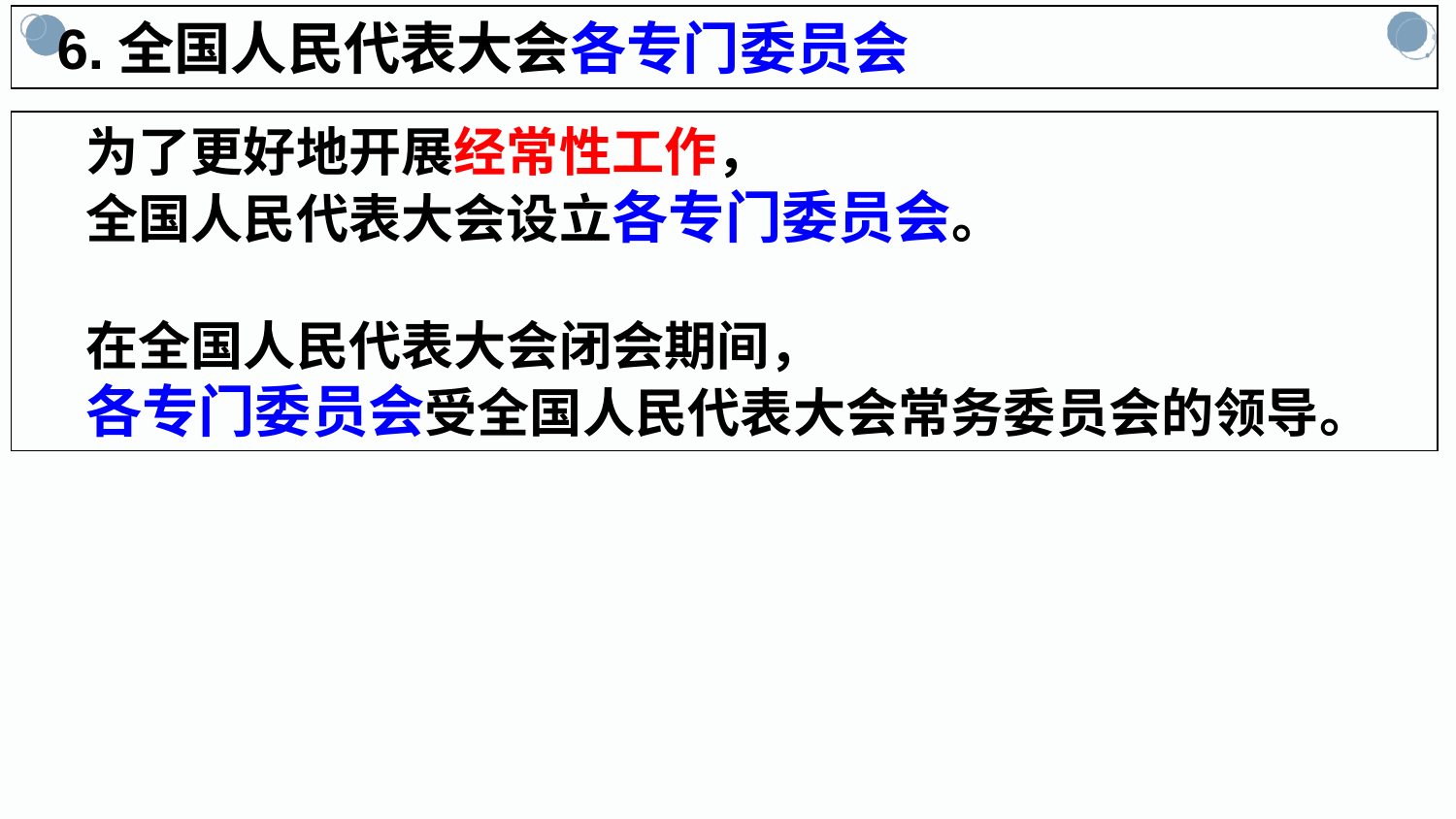

6.全国人民代表大会各专门委员会
    为了更好地开展经常性工作，
    全国人民代表大会设立各专门委员会。

    在全国人民代表大会闭会期间，
    各专门委员会受全国人民代表大会常务委员会的领导。